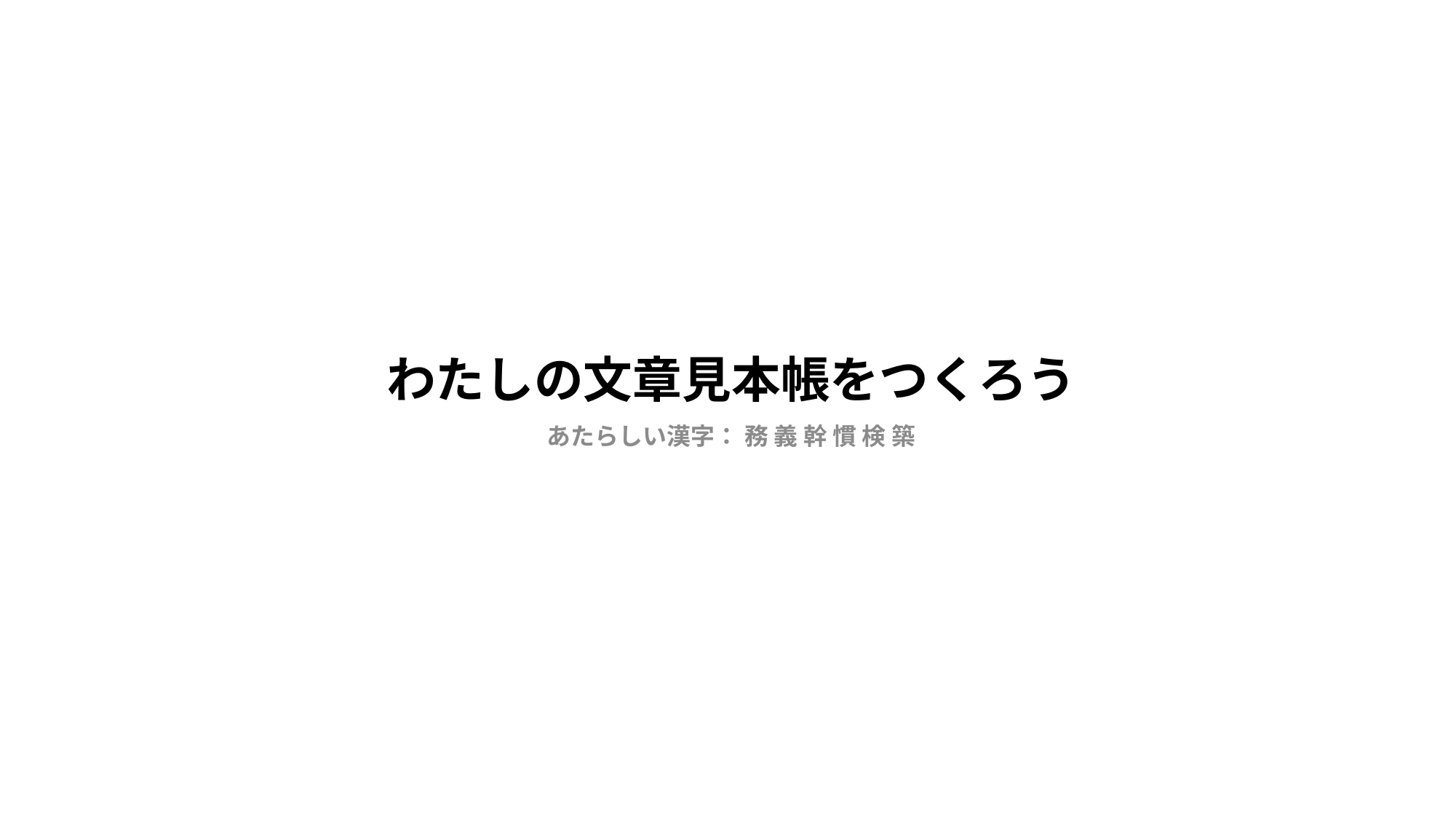

# わたしの文章見本帳をつくろう
あたらしい漢字： 務 義 幹 慣 検 築